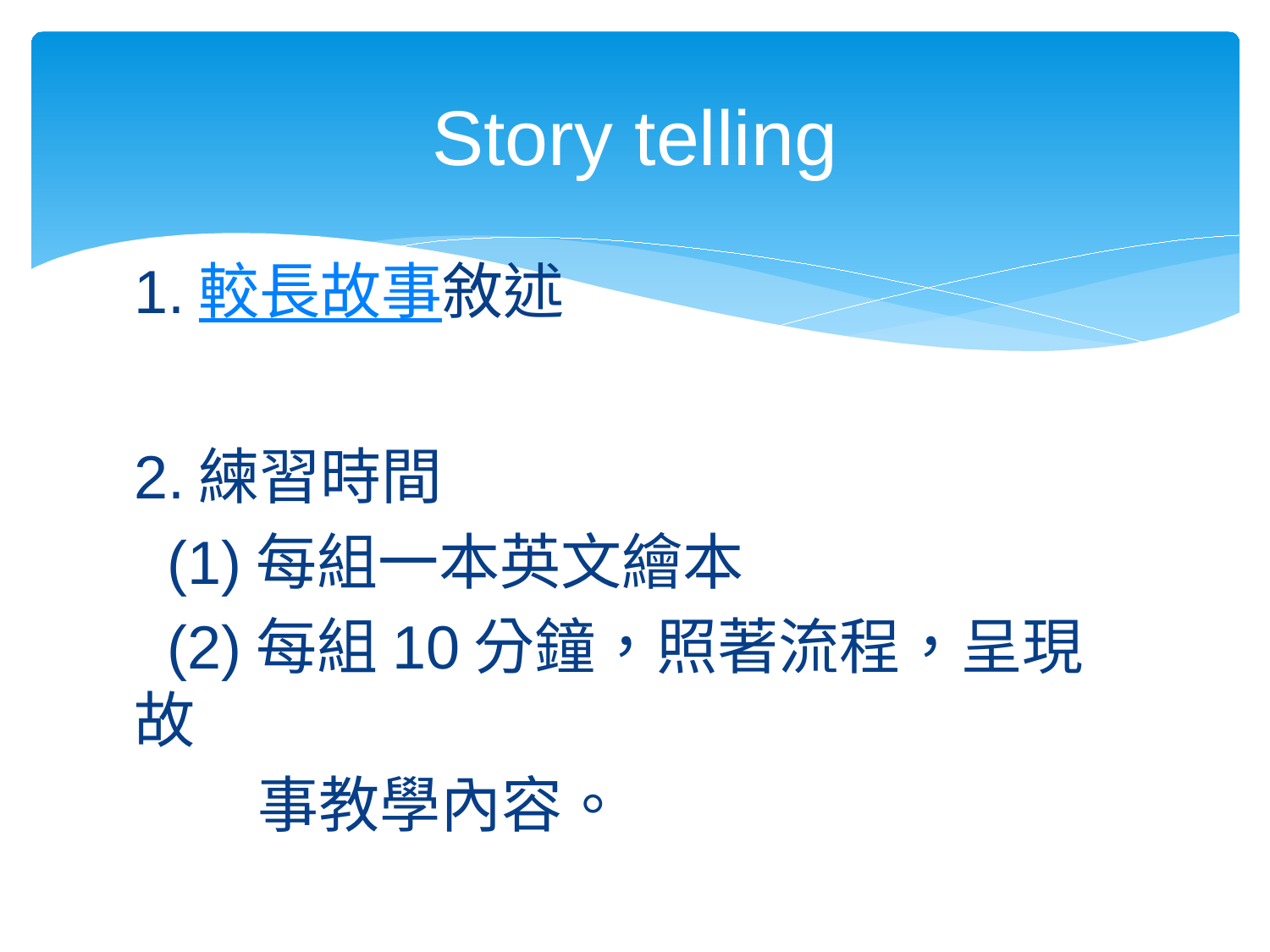

# Story telling
1.較長故事敘述

2.練習時間
  (1)每組一本英文繪本
  (2)每組10分鐘，照著流程，呈現故
        事教學內容。